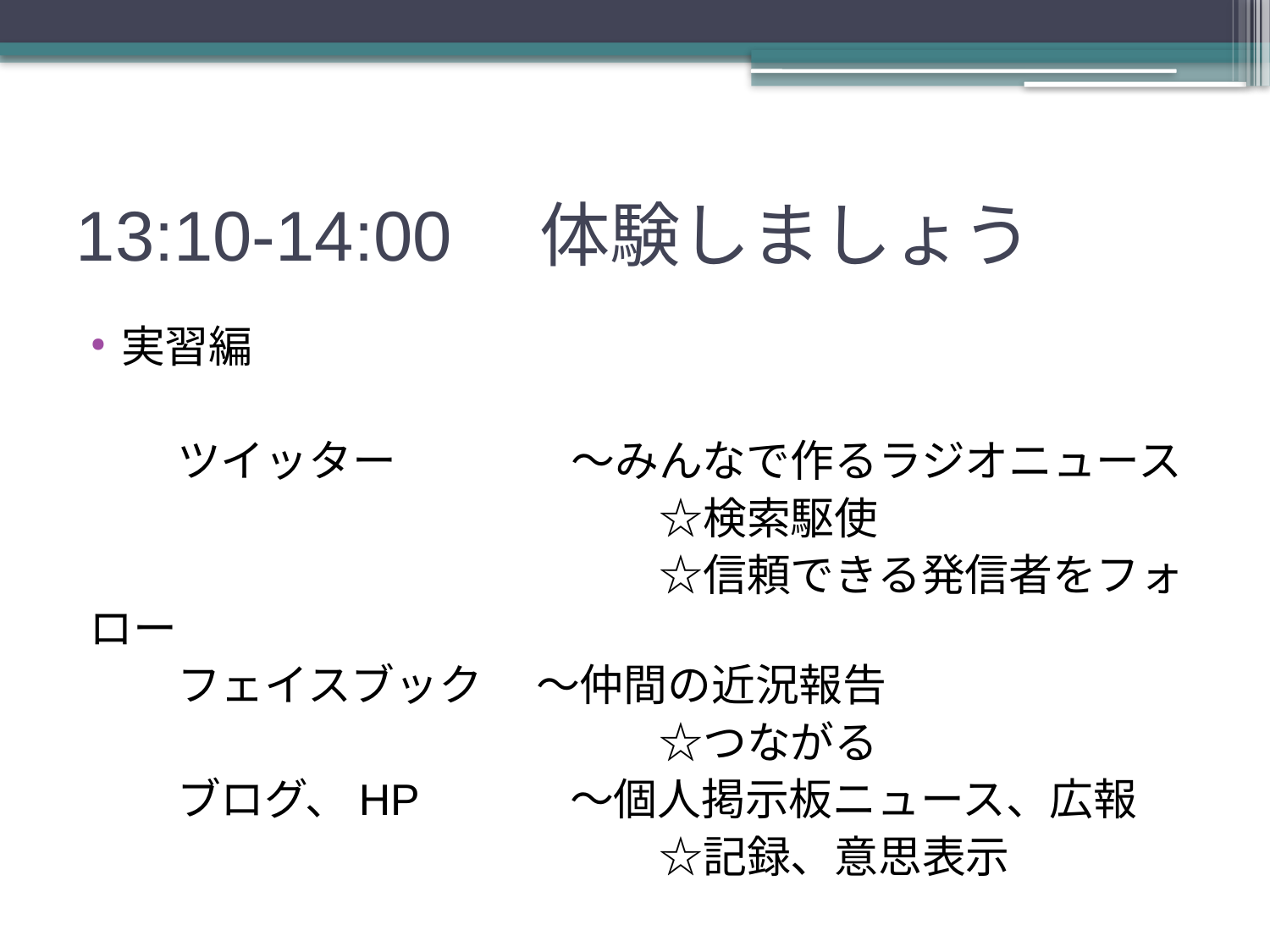

# 13:10-14:00　体験しましょう
実習編

　　ツイッター　　　　～みんなで作るラジオニュース
　　　　　　　　　　　　　☆検索駆使
　　　　　　　　　　　　　☆信頼できる発信者をフォロー
　　フェイスブック　 ～仲間の近況報告
　　　　　　　　　　　　　☆つながる
　　ブログ、HP　　　 ～個人掲示板ニュース、広報
　　　　　　　　　　　　　☆記録、意思表示